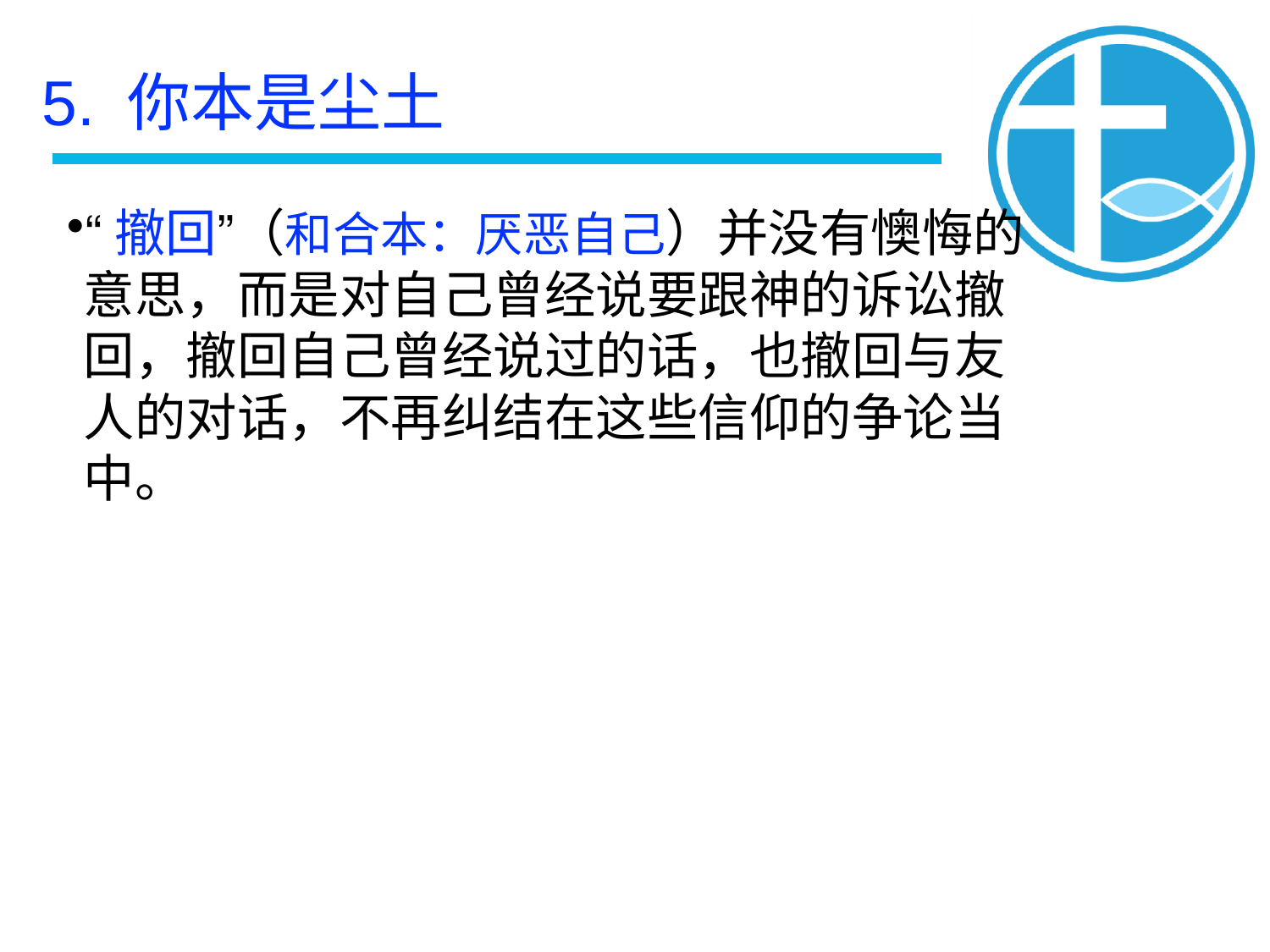

5. 你本是尘土
“撤回”（和合本：厌恶自己）并没有懊悔的意思，而是对自己曾经说要跟神的诉讼撤回，撤回自己曾经说过的话，也撤回与友人的对话，不再纠结在这些信仰的争论当中。